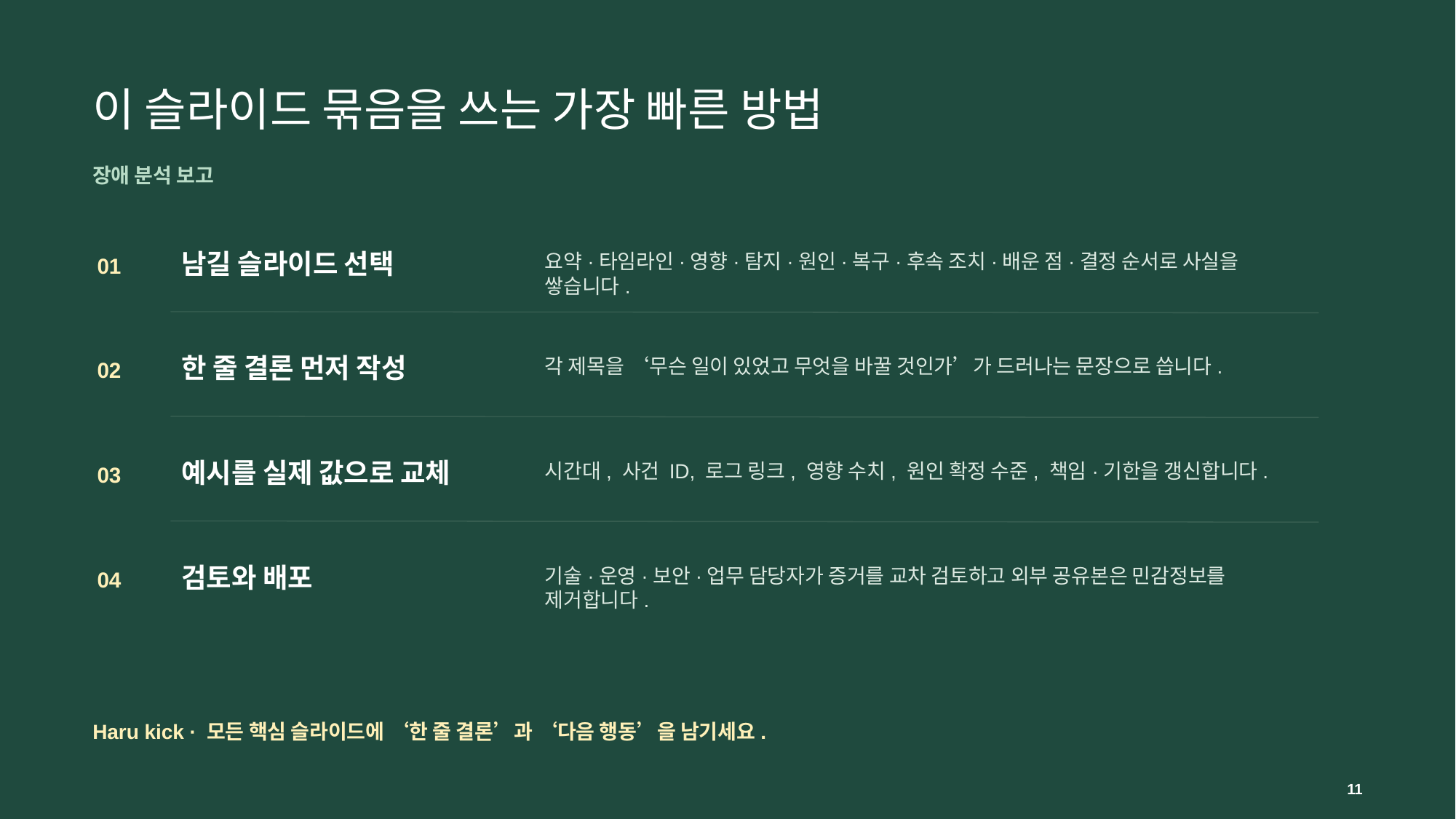

# 이 슬라이드 묶음을 쓰는 가장 빠른 방법
장애 분석 보고
남길 슬라이드 선택
01
요약·타임라인·영향·탐지·원인·복구·후속 조치·배운 점·결정 순서로 사실을 쌓습니다.

한 줄 결론 먼저 작성
02
각 제목을 ‘무슨 일이 있었고 무엇을 바꿀 것인가’가 드러나는 문장으로 씁니다.

예시를 실제 값으로 교체
03
시간대, 사건 ID, 로그 링크, 영향 수치, 원인 확정 수준, 책임·기한을 갱신합니다.

검토와 배포
04
기술·운영·보안·업무 담당자가 증거를 교차 검토하고 외부 공유본은 민감정보를 제거합니다.
Haru kick · 모든 핵심 슬라이드에 ‘한 줄 결론’과 ‘다음 행동’을 남기세요.
11